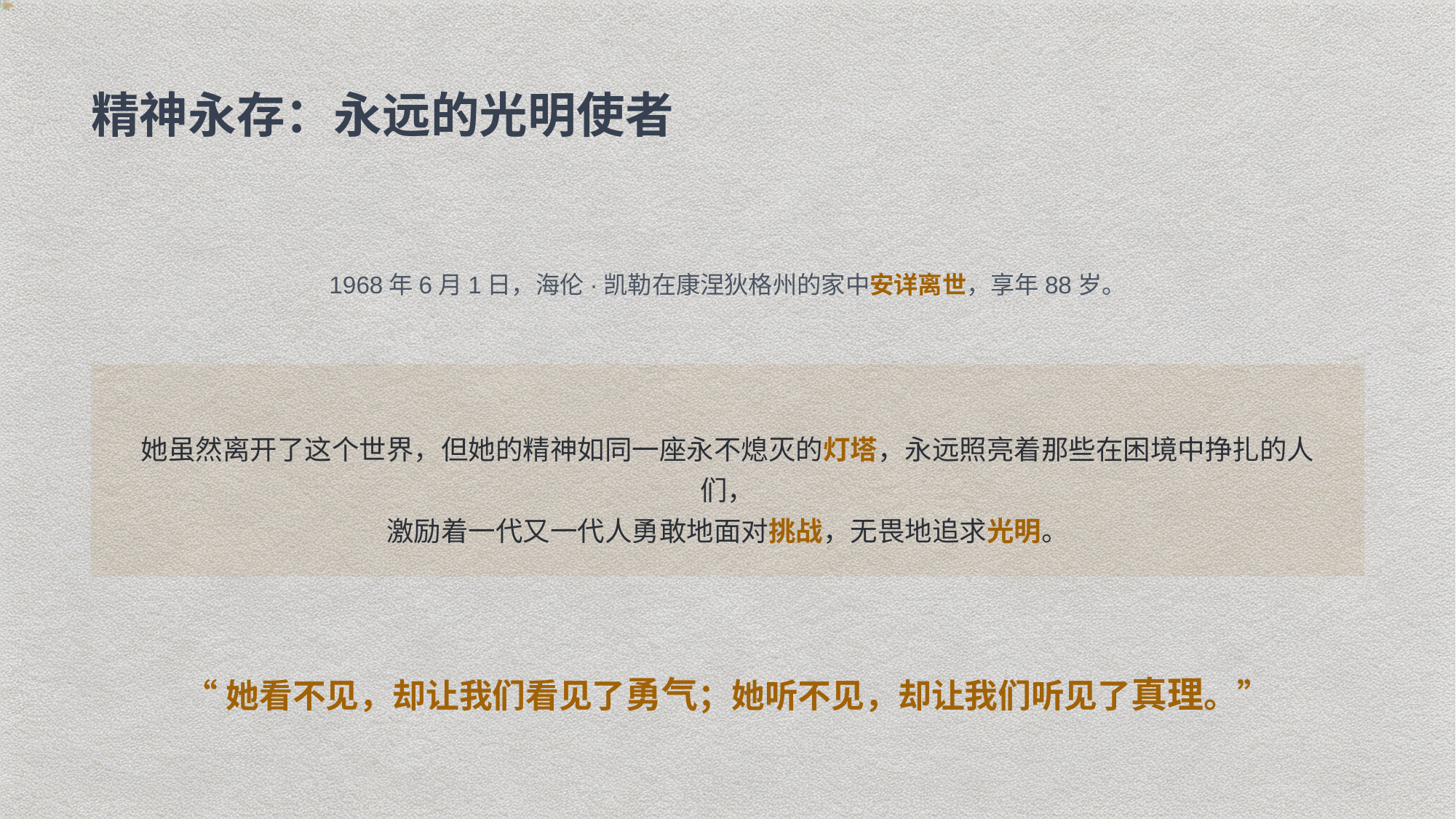

精神永存：永远的光明使者
1968年6月1日，海伦·凯勒在康涅狄格州的家中安详离世，享年88岁。

她虽然离开了这个世界，但她的精神如同一座永不熄灭的灯塔，永远照亮着那些在困境中挣扎的人们，
激励着一代又一代人勇敢地面对挑战，无畏地追求光明。
“她看不见，却让我们看见了勇气；她听不见，却让我们听见了真理。”